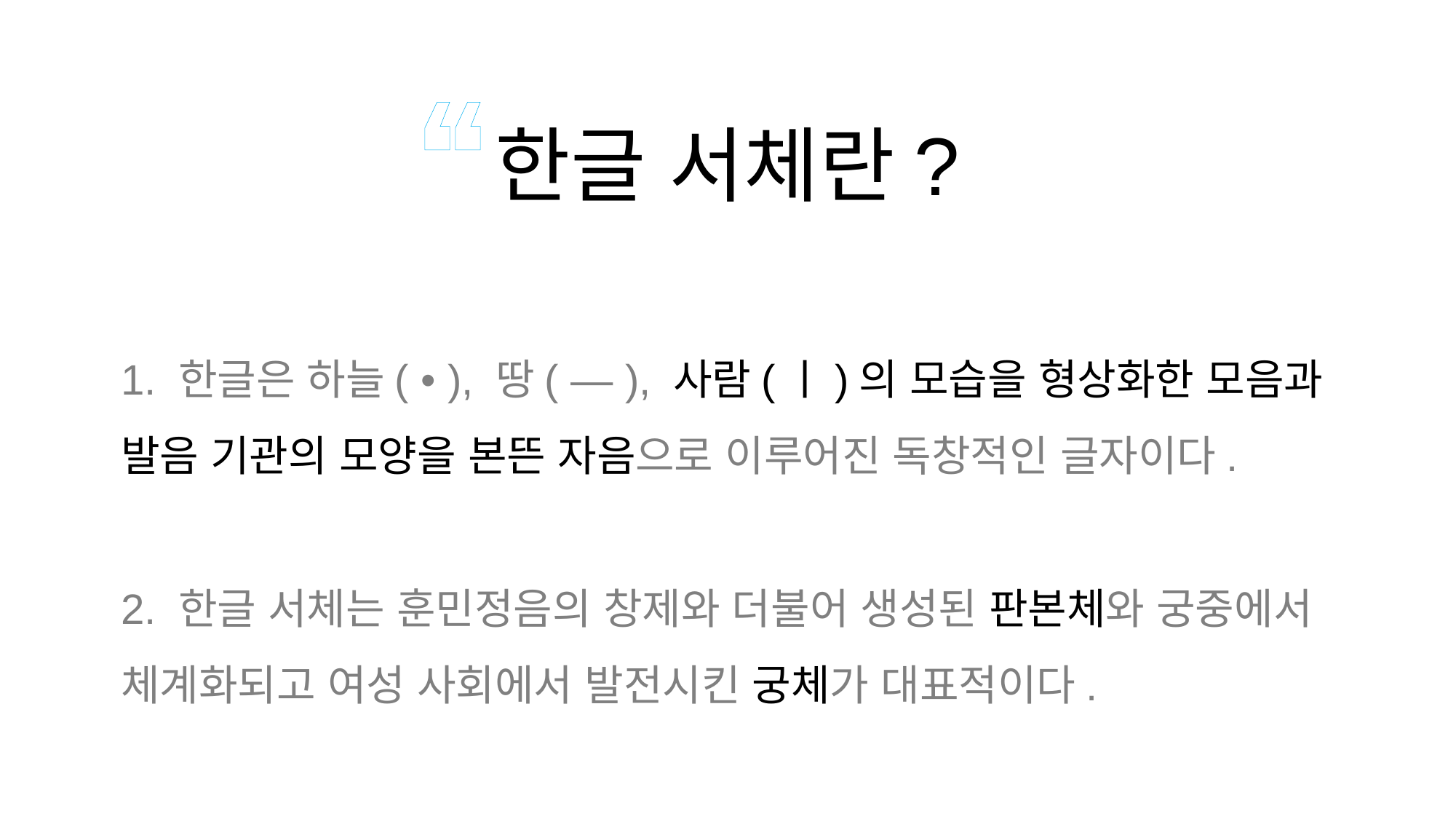

“
한글 서체란?
1. 한글은 하늘( • ), 땅( — ), 사람(ㅣ)의 모습을 형상화한 모음과 발음 기관의 모양을 본뜬 자음으로 이루어진 독창적인 글자이다.

2. 한글 서체는 훈민정음의 창제와 더불어 생성된 판본체와 궁중에서 체계화되고 여성 사회에서 발전시킨 궁체가 대표적이다.